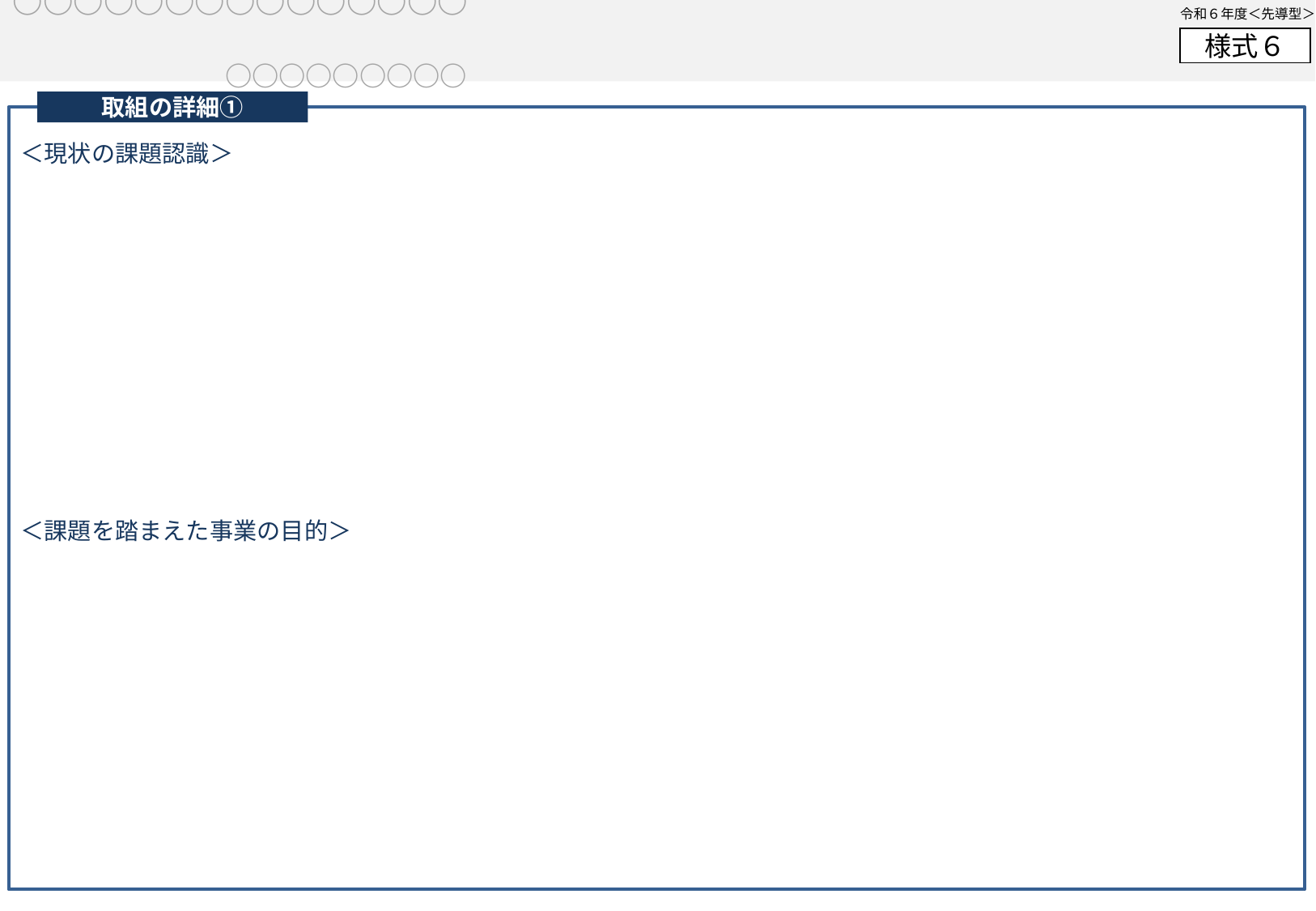

# ○○○○○○○○○○○○○○○ 　　　　　　　　　　　　　　　　　　　　　　　　　　　　　　　　　　　　　　　　　　　　○○○○○○○○○
取組の詳細①

＜現状の課題認識＞

＜課題を踏まえた事業の目的＞

１スライド目の＜課題認識と事業目的＞について、詳細に記載してください